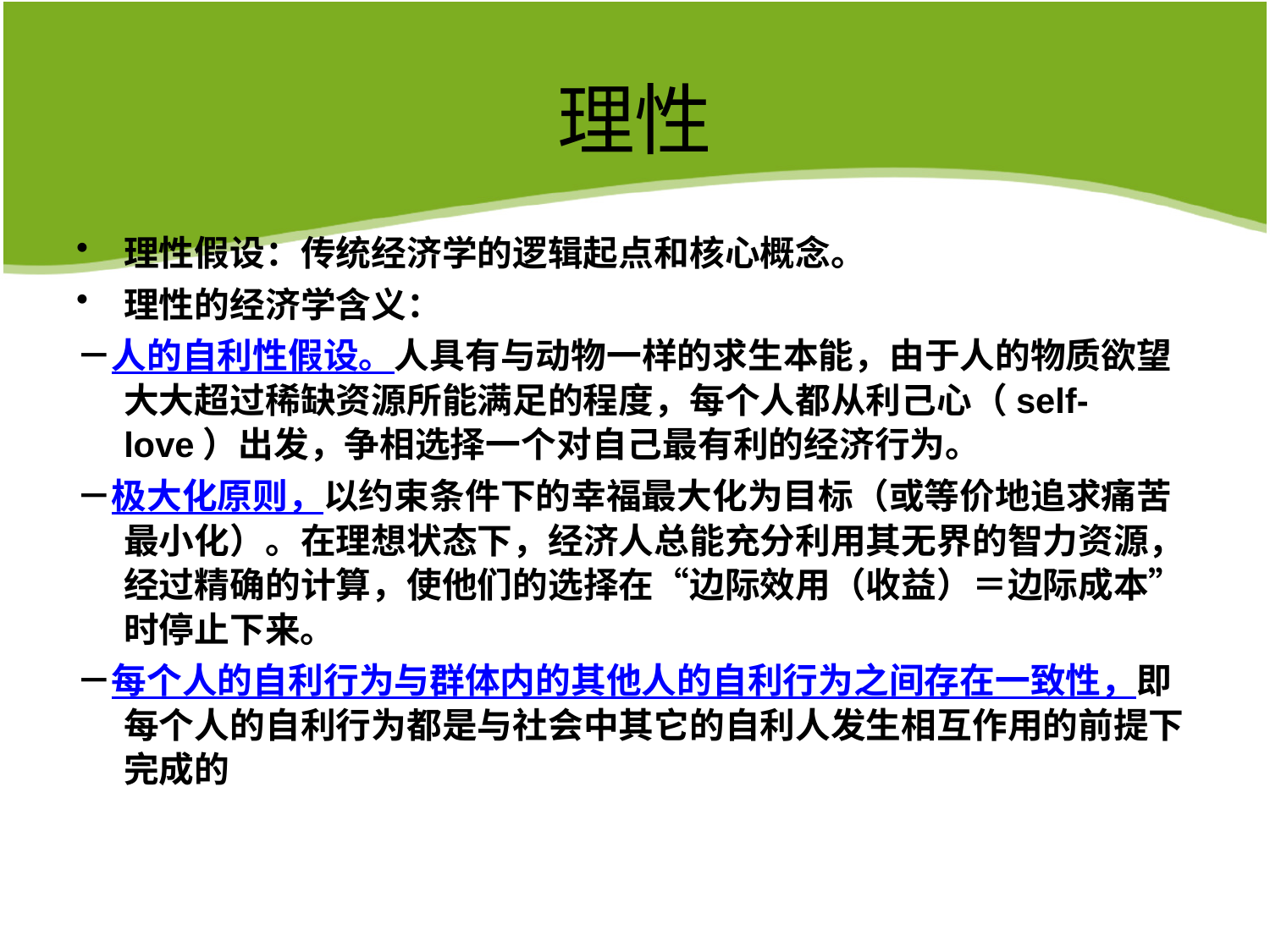

# 理性
理性假设：传统经济学的逻辑起点和核心概念。
理性的经济学含义：
－人的自利性假设。人具有与动物一样的求生本能，由于人的物质欲望大大超过稀缺资源所能满足的程度，每个人都从利己心（self-love）出发，争相选择一个对自己最有利的经济行为。
－极大化原则，以约束条件下的幸福最大化为目标（或等价地追求痛苦最小化）。在理想状态下，经济人总能充分利用其无界的智力资源，经过精确的计算，使他们的选择在“边际效用（收益）＝边际成本”时停止下来。
－每个人的自利行为与群体内的其他人的自利行为之间存在一致性，即每个人的自利行为都是与社会中其它的自利人发生相互作用的前提下完成的